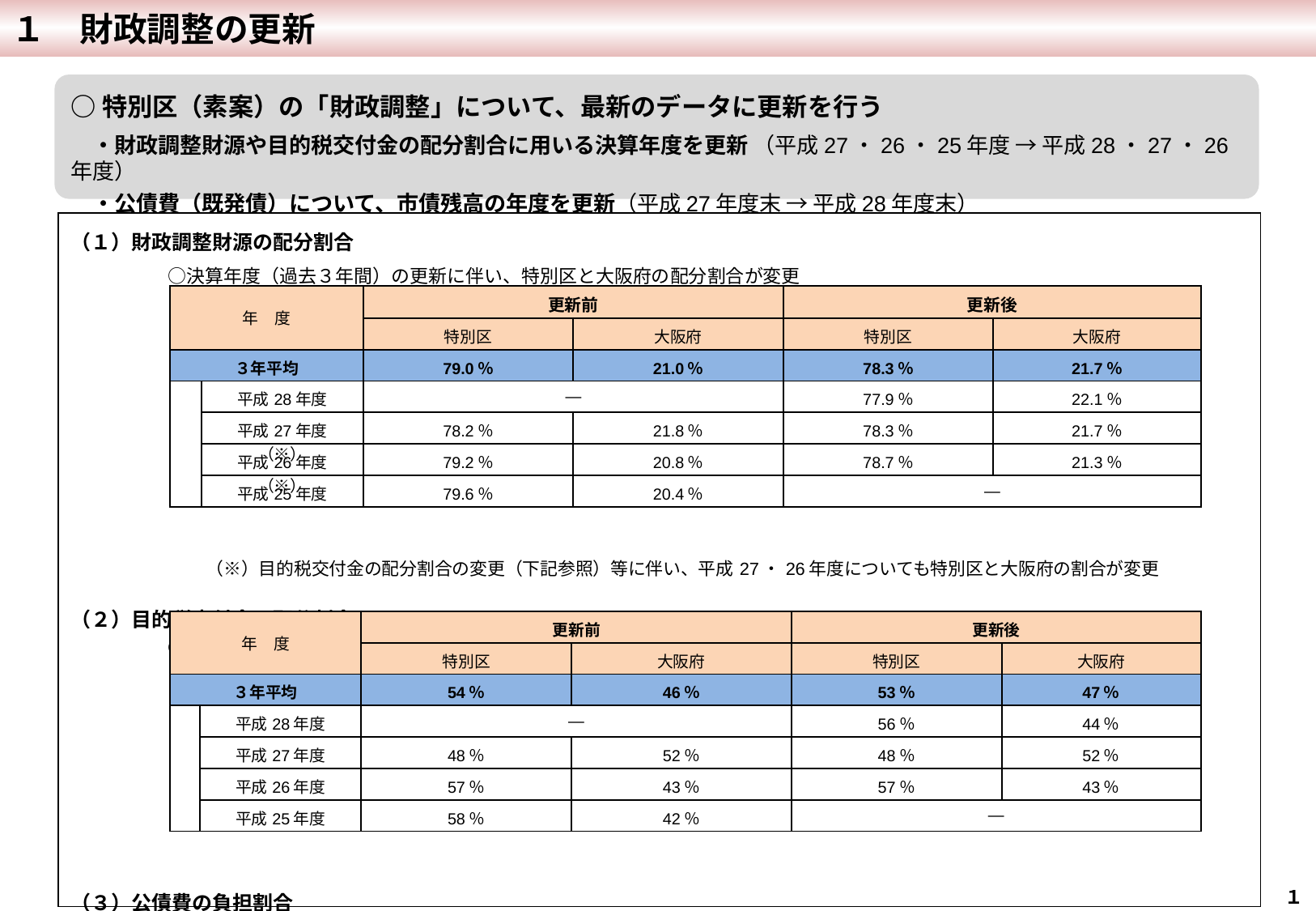

１　財政調整の更新

○特別区（素案）の「財政調整」について、最新のデータに更新を行う

　・財政調整財源や目的税交付金の配分割合に用いる決算年度を更新 （平成27・26・25年度 → 平成28・27・26年度）

　・公債費（既発債）について、市債残高の年度を更新（平成27年度末 → 平成28年度末）
| （１）財政調整財源の配分割合　　　 　 　　　　○決算年度（過去３年間）の更新に伴い、特別区と大阪府の配分割合が変更 　　　 　 　　 　 　　　　　　（※）目的税交付金の配分割合の変更（下記参照）等に伴い、平成27・26年度についても特別区と大阪府の割合が変更 （２）目的税交付金の配分割合 　　　　　 ○決算年度（過去３年間）の更新に伴い、特別区と大阪府の配分割合が変更 （３）公債費の負担割合 　　　　　○市債残高の年度更新を行ったものの、負担割合に変更なし（特別区72％、大阪府28％） |
| --- |
| 年　度 |  | 更新前 |  | 更新後 |  |
| --- | --- | --- | --- | --- | --- |
|  |  | 特別区 | 大阪府 | 特別区 | 大阪府 |
| ３年平均 |  | 79.0％ | 21.0％ | 78.3％ | 21.7％ |
|  | 平成28年度 | ― |  | 77.9％ | 22.1％ |
|  | 平成27年度（※） | 78.2％ | 21.8％ | 78.3％ | 21.7％ |
|  | 平成26年度（※） | 79.2％ | 20.8％ | 78.7％ | 21.3％ |
|  | 平成25年度 | 79.6％ | 20.4％ | ― |  |
| 年　度 |  | 更新前 |  | 更新後 |  |
| --- | --- | --- | --- | --- | --- |
|  |  | 特別区 | 大阪府 | 特別区 | 大阪府 |
| ３年平均 |  | 54％ | 46％ | 53％ | 47％ |
|  | 平成28年度 | ― |  | 56％ | 44％ |
|  | 平成27年度 | 48％ | 52％ | 48％ | 52％ |
|  | 平成26年度 | 57％ | 43％ | 57％ | 43％ |
|  | 平成25年度 | 58％ | 42％ | ― |  |
 １